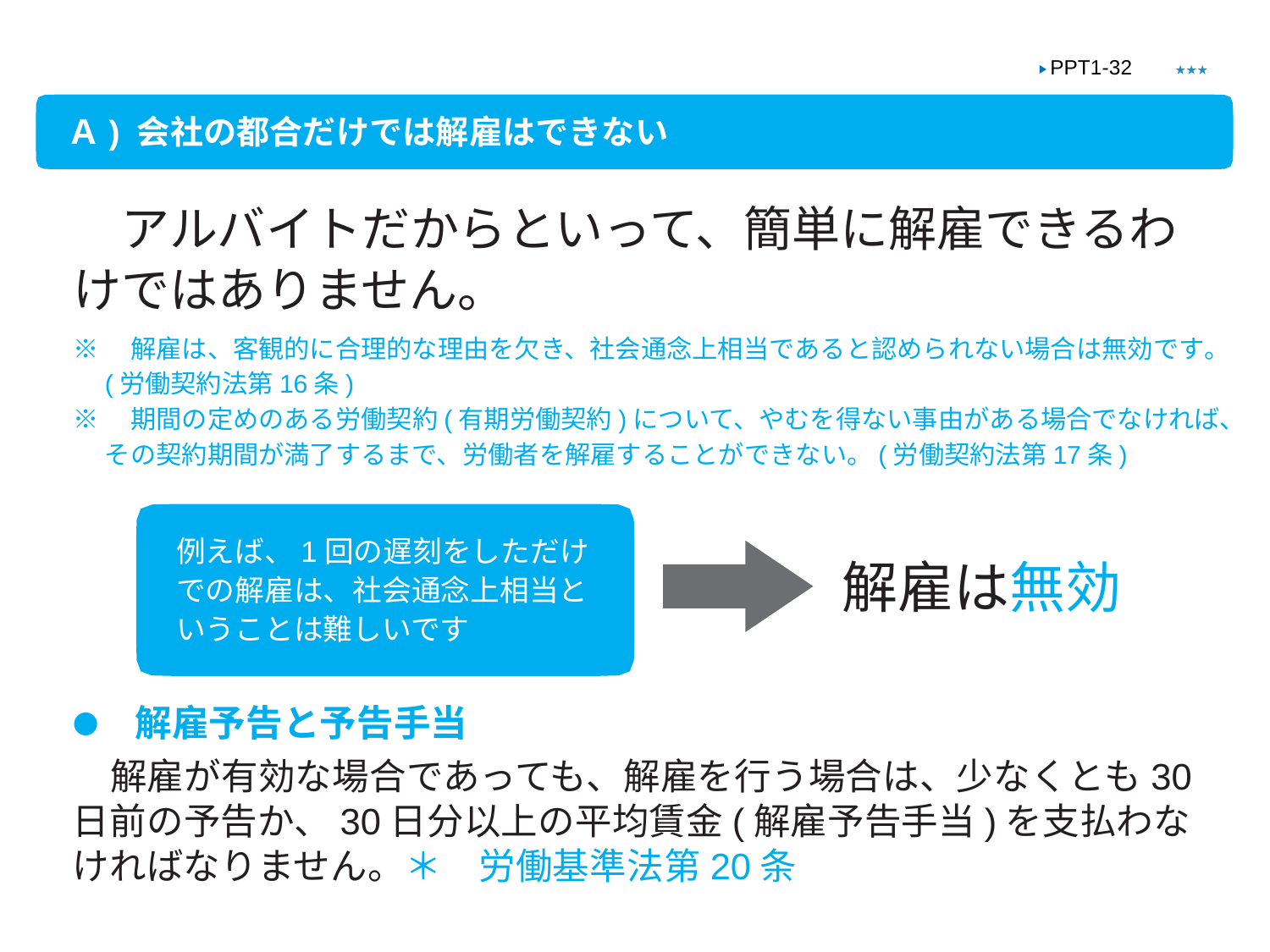

★★★
▶ PPT1-32

Ａ) 会社の都合だけでは解雇はできない
　アルバイトだからといって、簡単に解雇できるわけではありません。
※　解雇は、客観的に合理的な理由を欠き、社会通念上相当であると認められない場合は無効です。(労働契約法第16条)
※　期間の定めのある労働契約(有期労働契約)について、やむを得ない事由がある場合でなければ、その契約期間が満了するまで、労働者を解雇することができない。(労働契約法第17条)

例えば、1回の遅刻をしただけでの解雇は、社会通念上相当ということは難しいです

解雇は無効
●　解雇予告と予告手当
　解雇が有効な場合であっても、解雇を行う場合は、少なくとも30日前の予告か、30日分以上の平均賃金(解雇予告手当)を支払わなければなりません。＊　労働基準法第20条